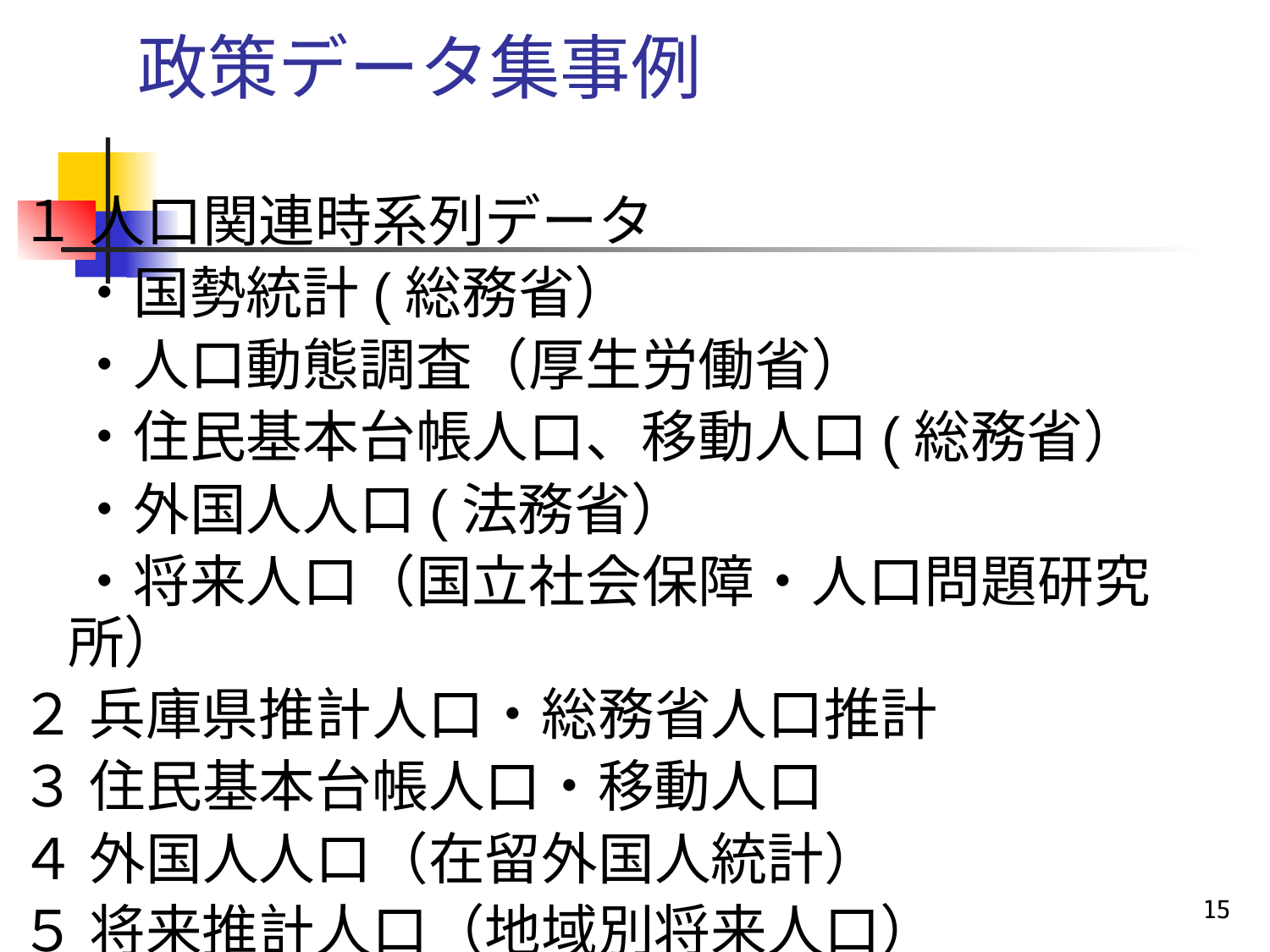

# 政策データ集事例
１ 人口関連時系列データ
　・国勢統計(総務省）
　・人口動態調査（厚生労働省）
　・住民基本台帳人口、移動人口(総務省）
　・外国人人口(法務省）
　・将来人口（国立社会保障・人口問題研究所）
２ 兵庫県推計人口・総務省人口推計
３ 住民基本台帳人口・移動人口
４ 外国人人口（在留外国人統計）
５ 将来推計人口（地域別将来人口）

15